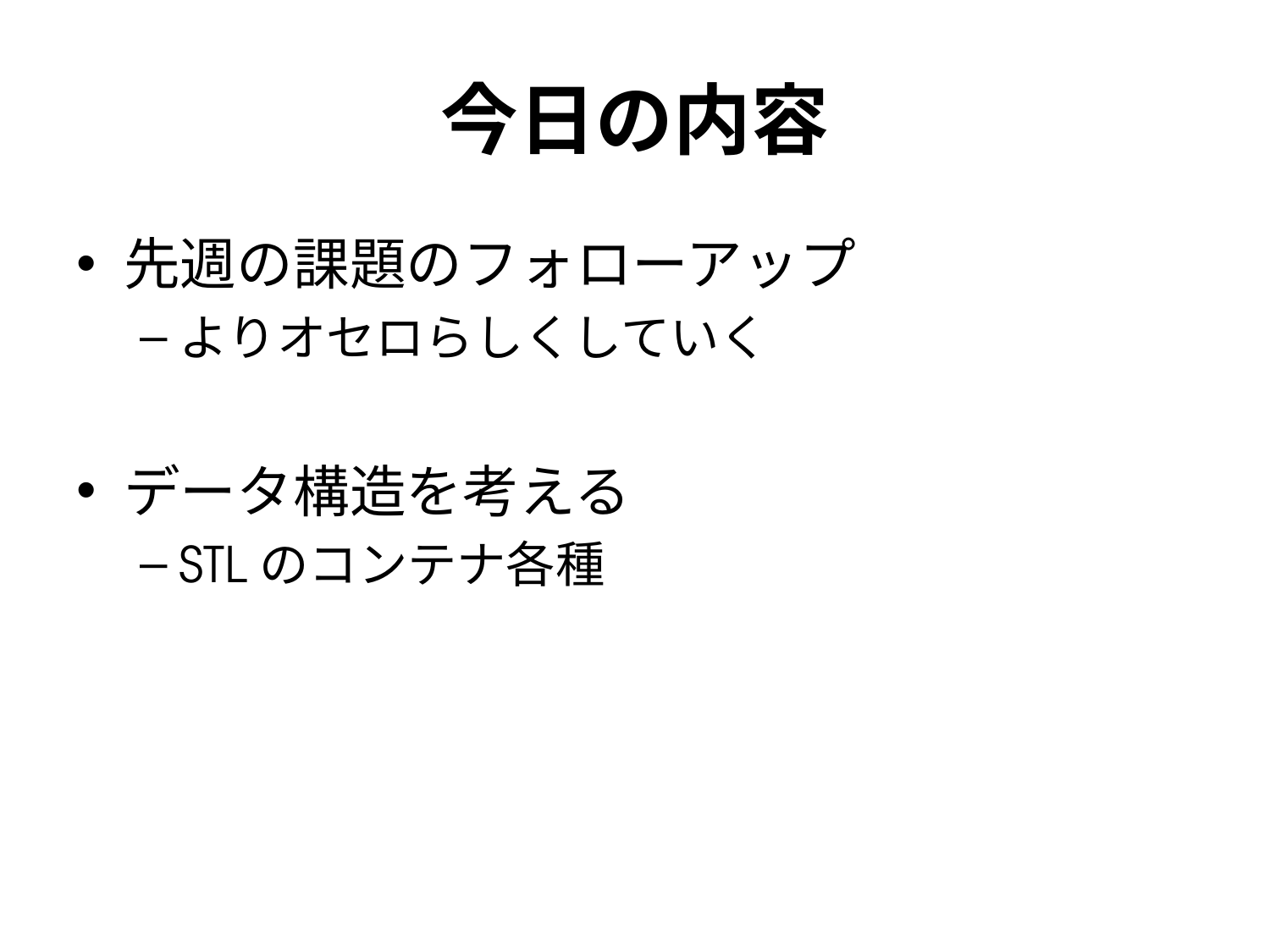

# 今日の内容
先週の課題のフォローアップ
よりオセロらしくしていく

データ構造を考える
STLのコンテナ各種